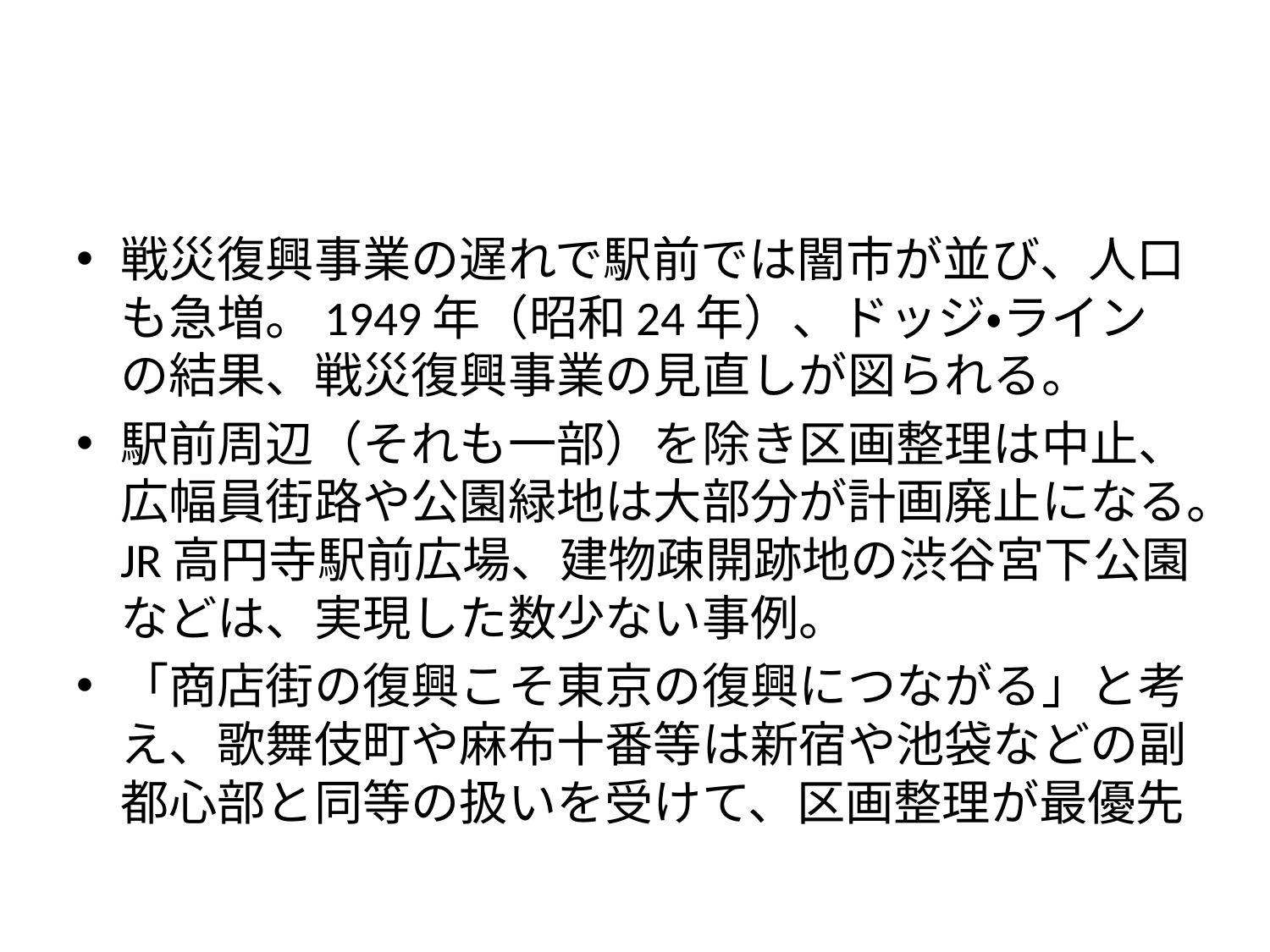

#
戦災復興事業の遅れで駅前では闇市が並び、人口も急増。1949年（昭和24年）、ドッジ・ラインの結果、戦災復興事業の見直しが図られる。
駅前周辺（それも一部）を除き区画整理は中止、広幅員街路や公園緑地は大部分が計画廃止になる。JR高円寺駅前広場、建物疎開跡地の渋谷宮下公園などは、実現した数少ない事例。
「商店街の復興こそ東京の復興につながる」と考え、歌舞伎町や麻布十番等は新宿や池袋などの副都心部と同等の扱いを受けて、区画整理が最優先